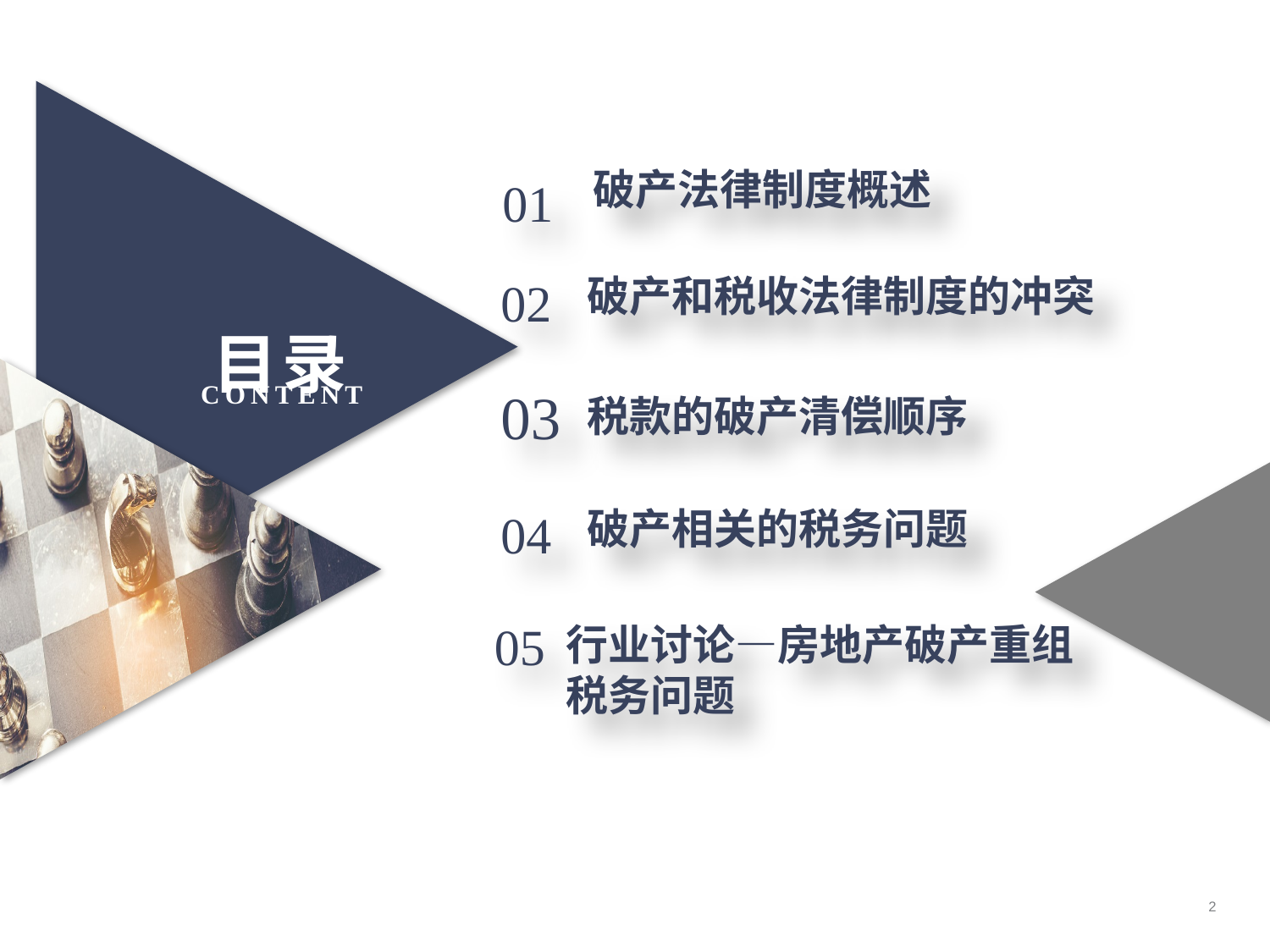

01
破产法律制度概述
02
破产和税收法律制度的冲突
03
税款的破产清偿顺序
04
破产相关的税务问题
目录
CONTENT

05
行业讨论—房地产破产重组
税务问题
2